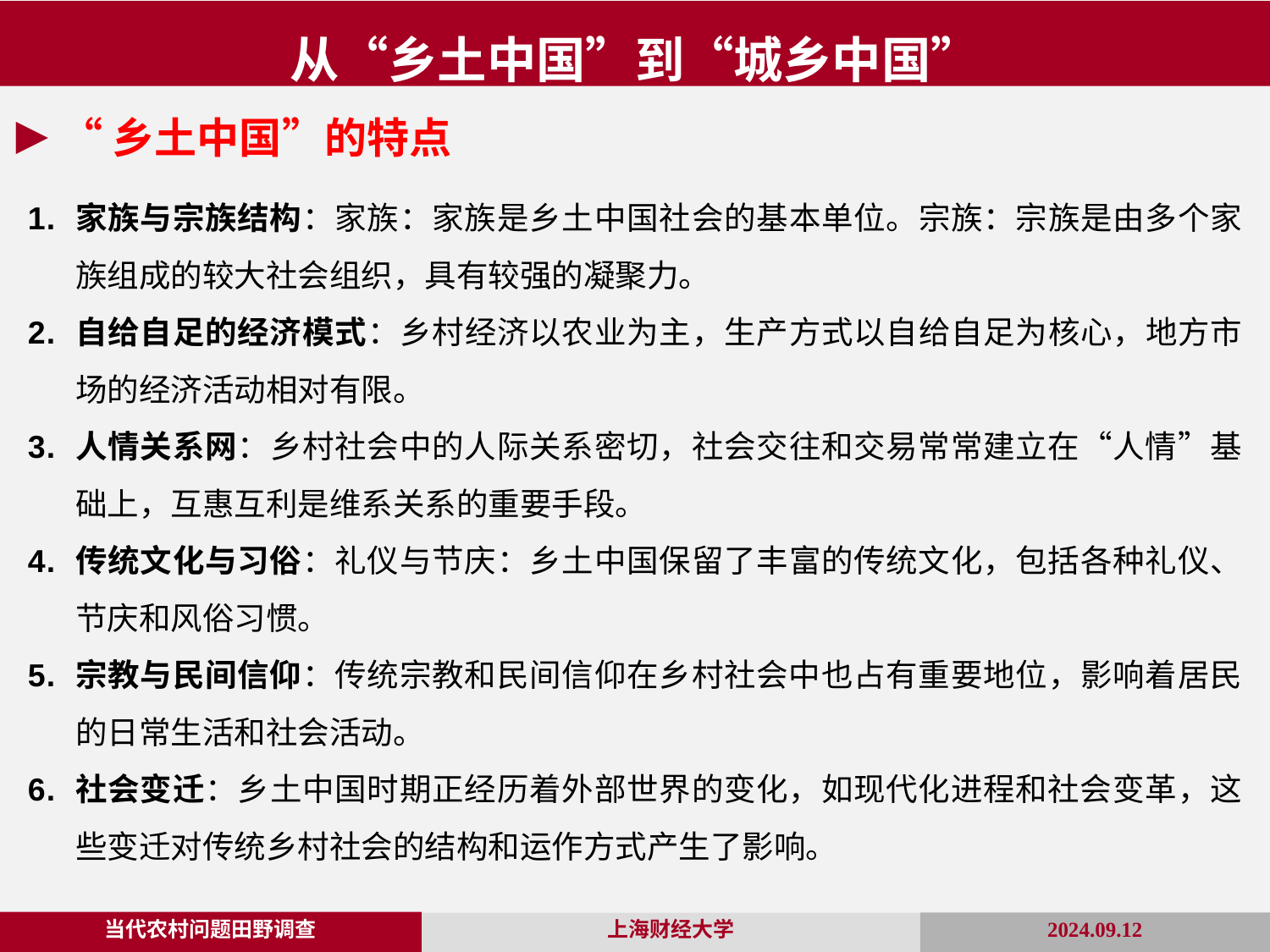

从“乡土中国”到“城乡中国”
“乡土中国”的特点
家族与宗族结构：家族：家族是乡土中国社会的基本单位。宗族：宗族是由多个家族组成的较大社会组织，具有较强的凝聚力。
自给自足的经济模式：乡村经济以农业为主，生产方式以自给自足为核心，地方市场的经济活动相对有限。
人情关系网：乡村社会中的人际关系密切，社会交往和交易常常建立在“人情”基础上，互惠互利是维系关系的重要手段。
传统文化与习俗：礼仪与节庆：乡土中国保留了丰富的传统文化，包括各种礼仪、节庆和风俗习惯。
宗教与民间信仰：传统宗教和民间信仰在乡村社会中也占有重要地位，影响着居民的日常生活和社会活动。
社会变迁：乡土中国时期正经历着外部世界的变化，如现代化进程和社会变革，这些变迁对传统乡村社会的结构和运作方式产生了影响。
当代农村问题田野调查
2024.09.12
上海财经大学